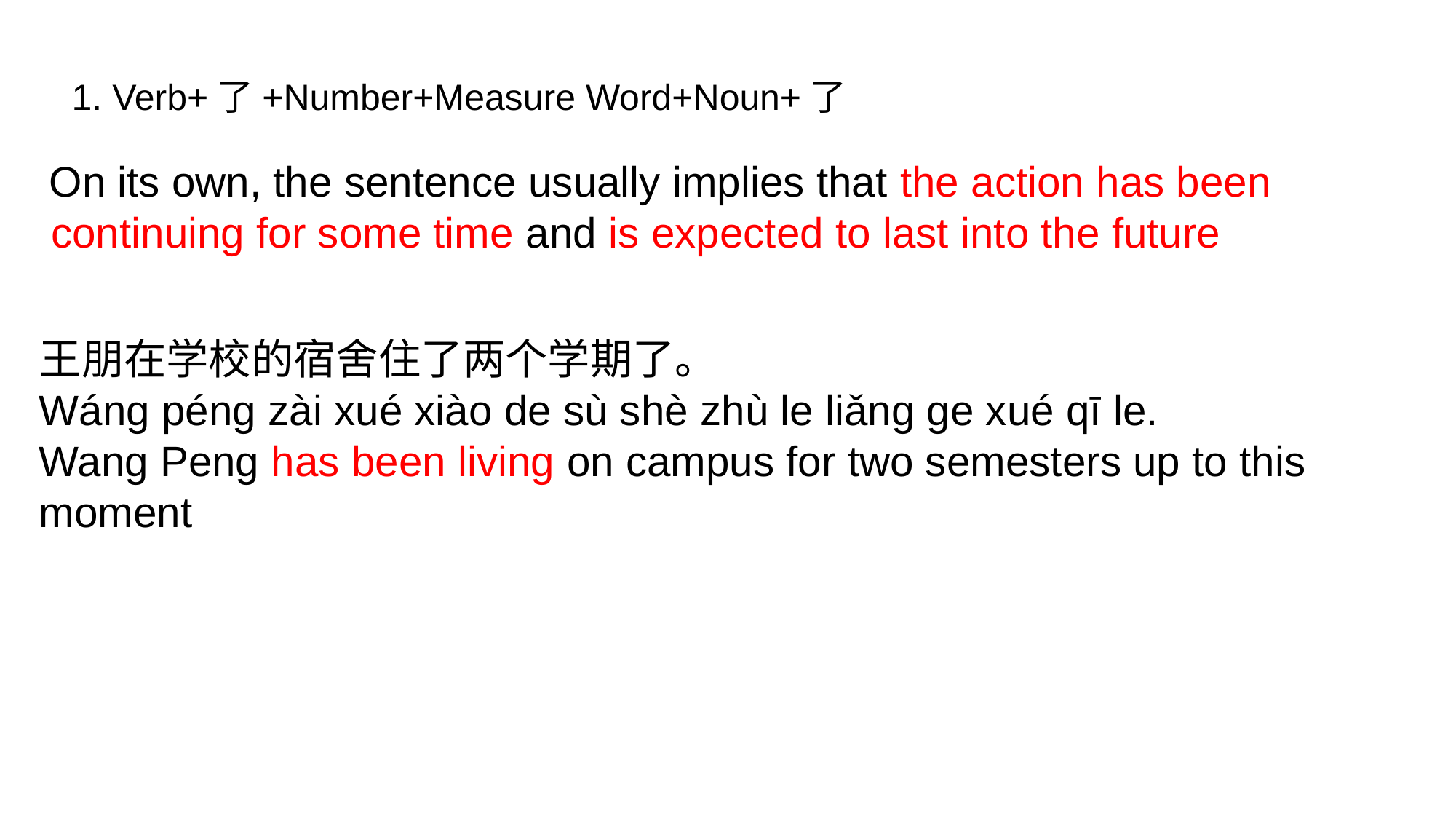

1. Verb+了+Number+Measure Word+Noun+了
 On its own, the sentence usually implies that the action has been
 continuing for some time and is expected to last into the future
王朋在学校的宿舍住了两个学期了。
Wáng péng zài xué xiào de sù shè zhù le liǎng ge xué qī le.
Wang Peng has been living on campus for two semesters up to this moment